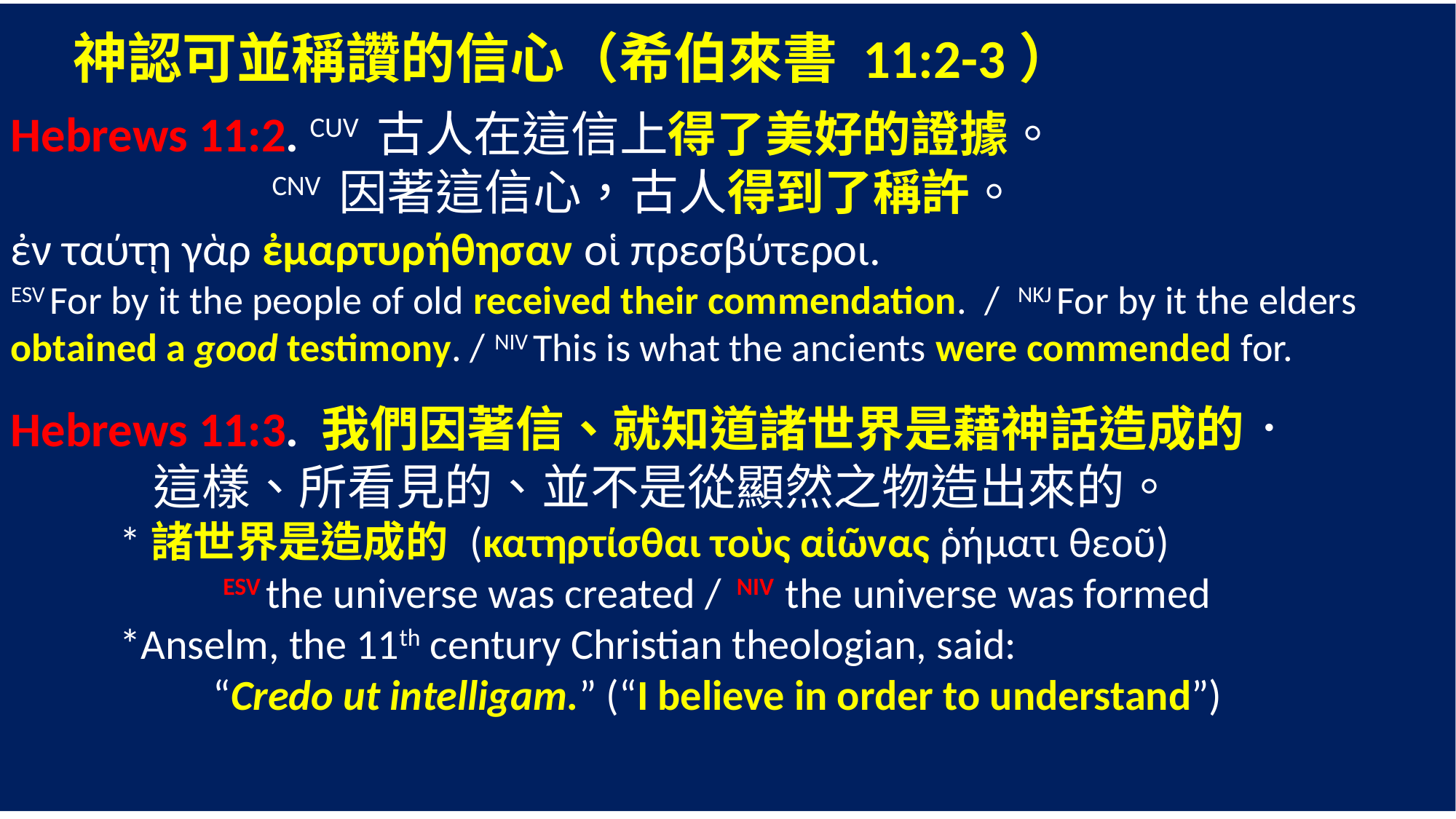

神認可並稱讚的信心（希伯來書 11:2-3）

Hebrews 11:2. CUV 古人在這信上得了美好的證據。
                                         CNV 因著這信心，古人得到了稱許。
ἐν ταύτῃ γὰρ ἐμαρτυρήθησαν οἱ πρεσβύτεροι.
ESV For by it the people of old received their commendation.  /  NKJ For by it the elders obtained a good testimony. / NIV This is what the ancients were commended for.

Hebrews 11:3. 我們因著信、就知道諸世界是藉神話造成的．
            這樣、所看見的、並不是從顯然之物造出來的。
	*諸世界是造成的 (κατηρτίσθαι τοὺς αἰῶνας ῥήματι θεοῦ)
                      ESV the universe was created /  NIV  the universe was formed
	*Anselm, the 11th century Christian theologian, said:
                     “Credo ut intelligam.” (“I believe in order to understand”)